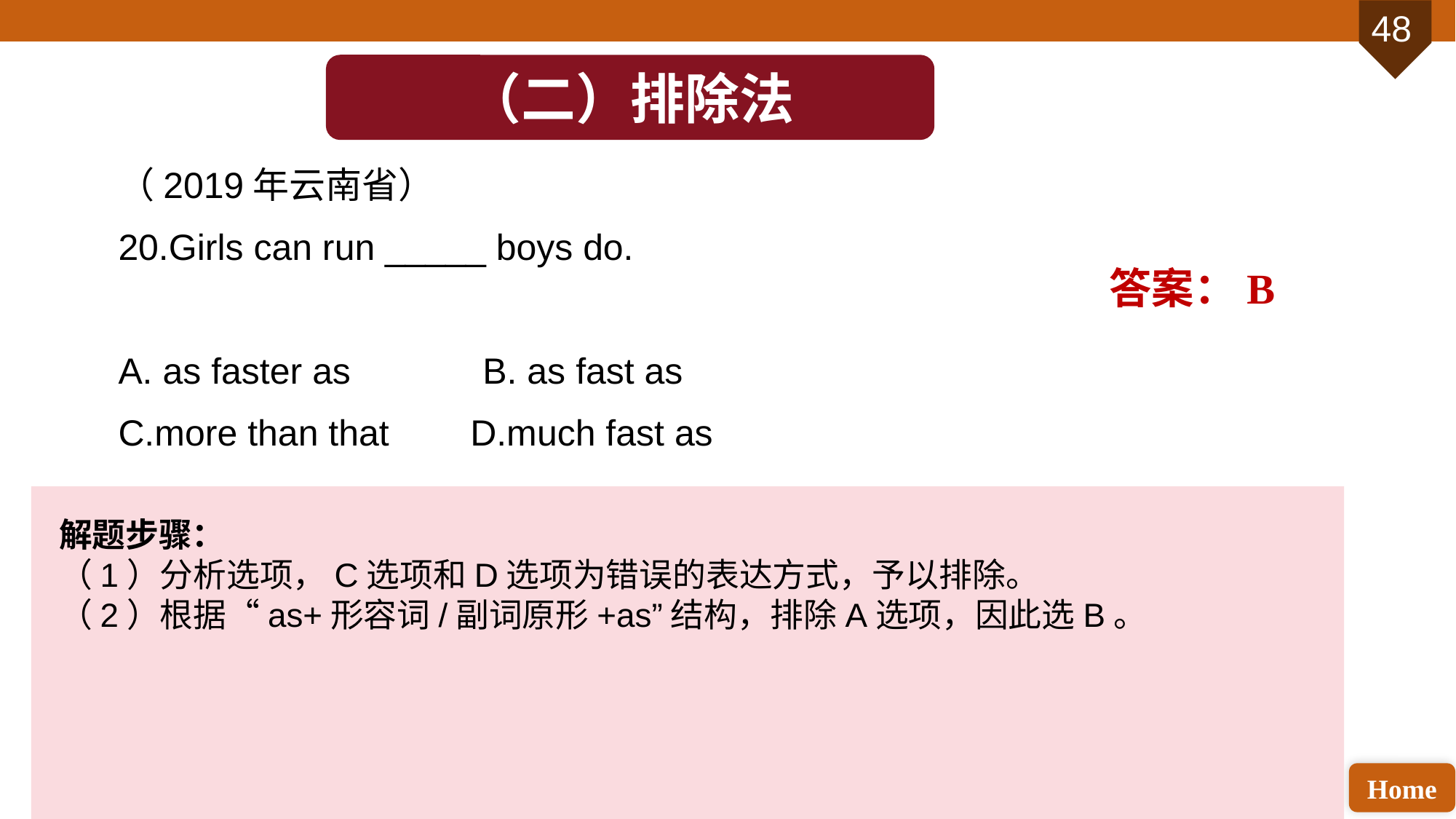

（二）排除法
（2019年云南省）
20.Girls can run _____ boys do.

A. as faster as             B. as fast as
C.more than that        D.much fast as

答案：B

解题步骤：
（1）分析选项，C选项和D选项为错误的表达方式，予以排除。
（2）根据“as+形容词/副词原形+as”结构，排除A选项，因此选B。